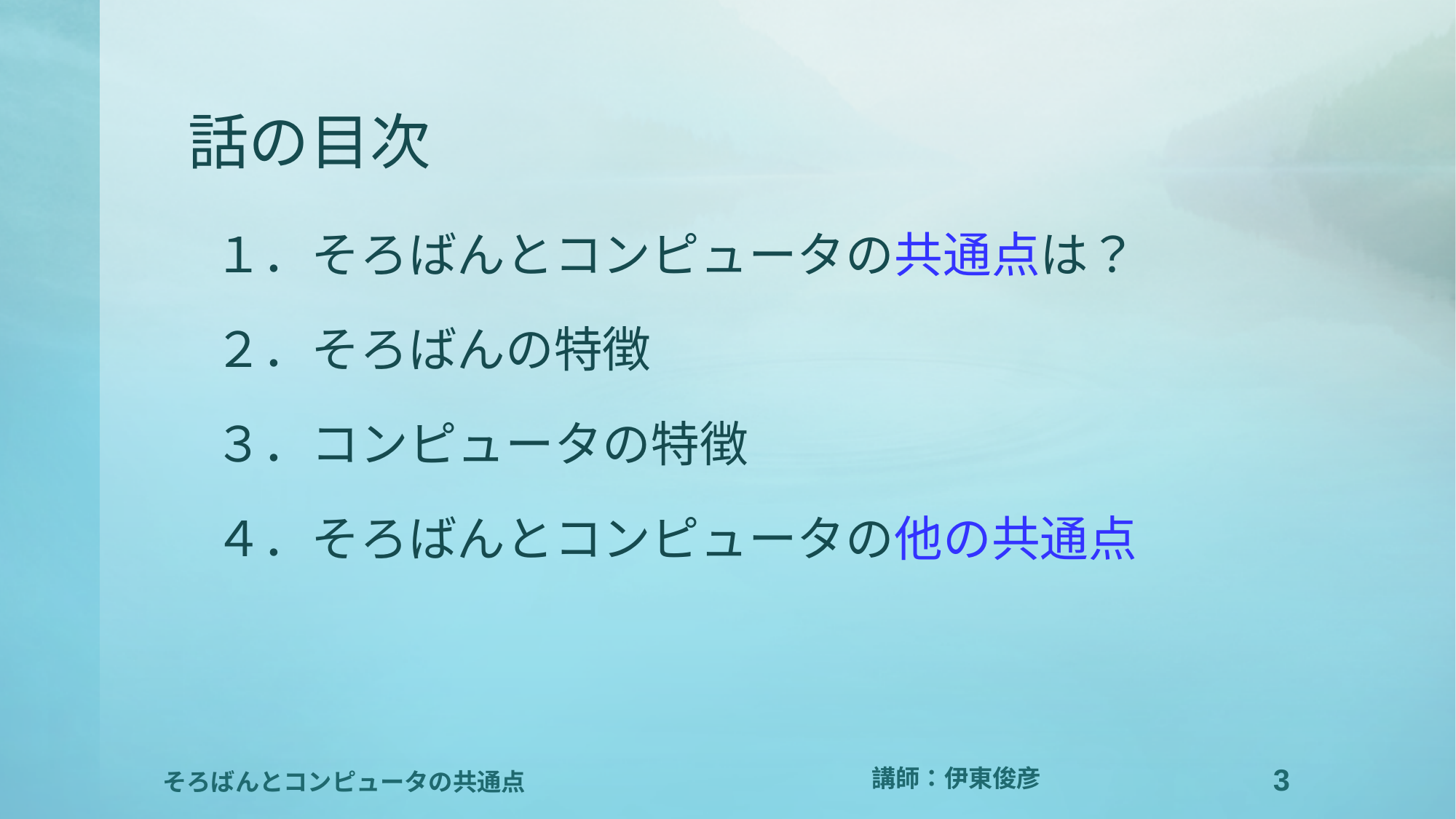

# 話の目次
１．そろばんとコンピュータの共通点は？
２．そろばんの特徴
３．コンピュータの特徴
４．そろばんとコンピュータの他の共通点
3
そろばんとコンピュータの共通点
講師：伊東俊彦